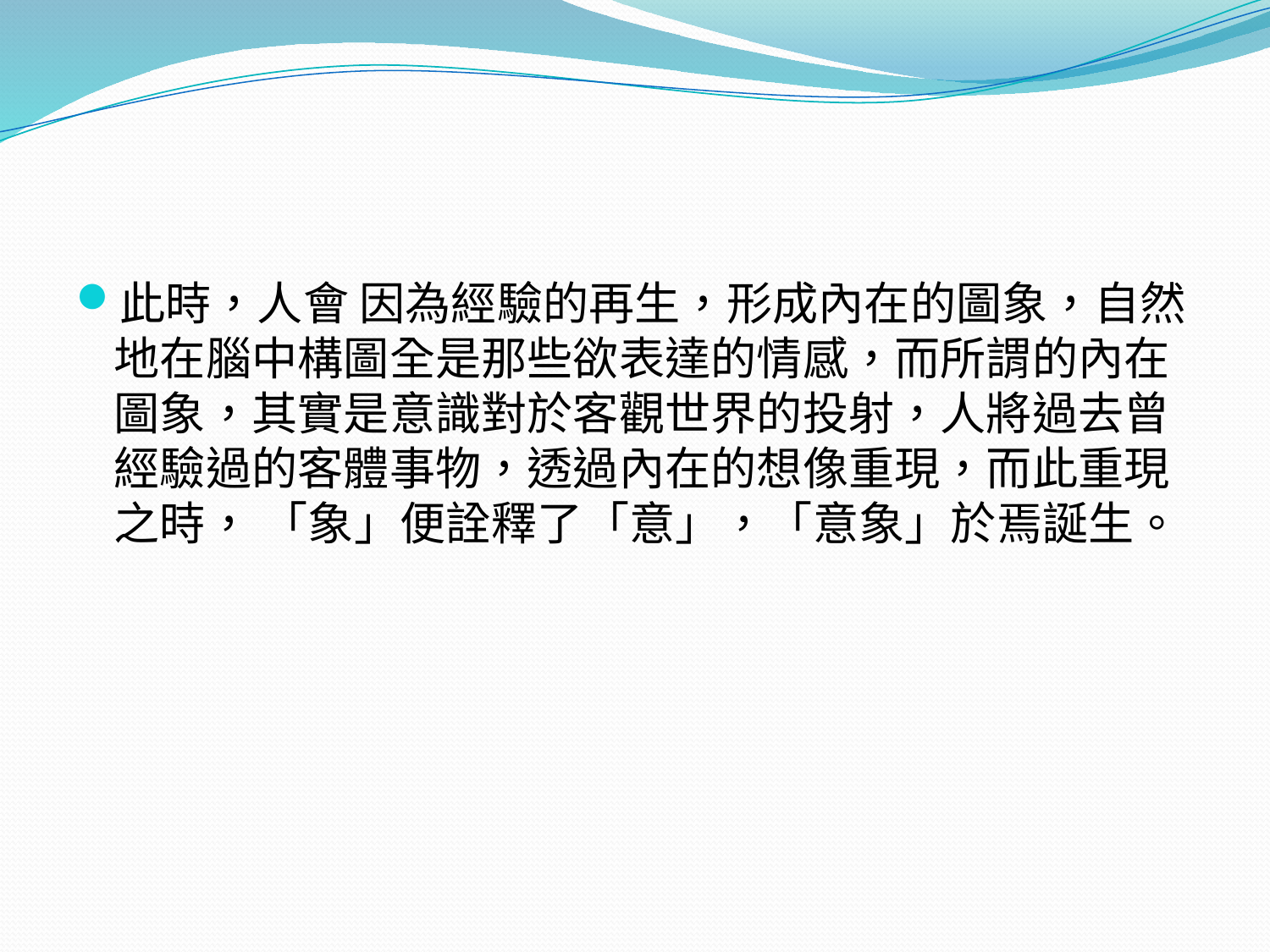

#
此時，人會 因為經驗的再生，形成內在的圖象，自然地在腦中構圖全是那些欲表達的情感，而所謂的內在圖象，其實是意識對於客觀世界的投射，人將過去曾經驗過的客體事物，透過內在的想像重現，而此重現之時， 「象」便詮釋了「意」，「意象」於焉誕生。